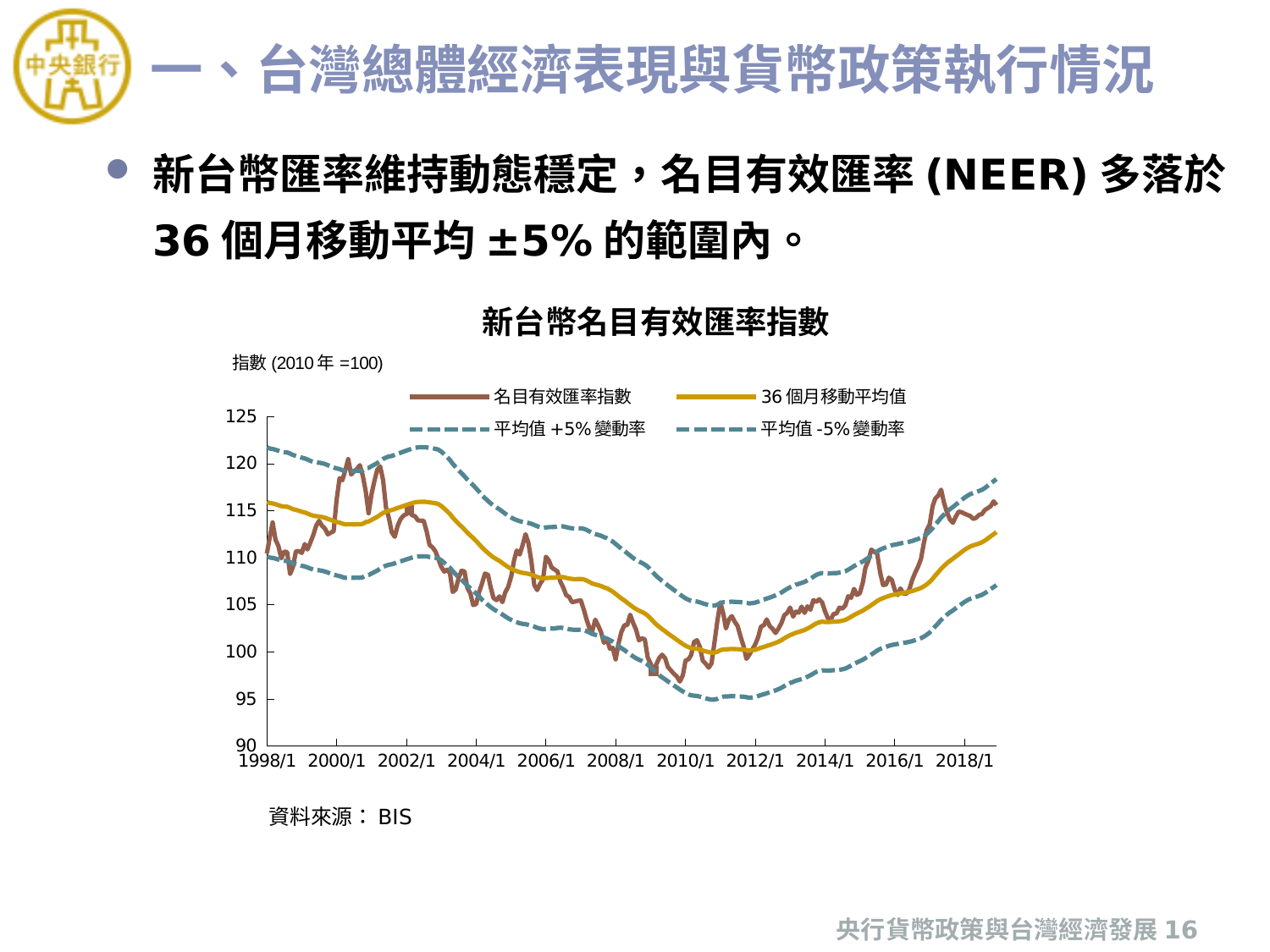

# 一、台灣總體經濟表現與貨幣政策執行情況
新台幣匯率維持動態穩定，名目有效匯率(NEER)多落於36個月移動平均±5%的範圍內。

### Chart: 新台幣名目有效匯率指數

| Category | 名目有效匯率指數 | 36個月移動平均值 | 平均值+5%變動率 | 平均值-5%變動率 |
|---|---|---|---|---|
| 35796 | 110.45 | 115.9436111111111 | 121.74079166666665 | 110.14643055555554 |
| 35828 | 112.3 | 115.81222222222222 | 121.60283333333334 | 110.0216111111111 |
| 35856 | 113.76 | 115.77972222222222 | 121.56870833333333 | 109.9907361111111 |
| 35886 | 111.93 | 115.70111111111113 | 121.48616666666669 | 109.91605555555557 |
| 35916 | 111.26 | 115.59472222222222 | 121.37445833333334 | 109.8149861111111 |
| 35947 | 109.95 | 115.49111111111114 | 121.2656666666667 | 109.71655555555557 |
| 35977 | 110.66 | 115.44888888888892 | 121.22133333333336 | 109.67644444444447 |
| 36008 | 110.61 | 115.43055555555556 | 121.20208333333333 | 109.65902777777778 |
| 36039 | 108.28 | 115.31166666666667 | 121.07725 | 109.54608333333333 |
| 36069 | 109.02 | 115.16611111111112 | 120.92441666666669 | 109.40780555555556 |
| 36100 | 110.69 | 115.09138888888889 | 120.84595833333334 | 109.33681944444443 |
| 36130 | 110.72 | 115.01111111111112 | 120.76166666666668 | 109.26055555555556 |
| 36161 | 110.52 | 114.89833333333337 | 120.64325000000004 | 109.1534166666667 |
| 36192 | 111.46 | 114.81916666666666 | 120.560125 | 109.07820833333332 |
| 36220 | 110.89 | 114.70916666666669 | 120.44462500000003 | 108.97370833333335 |
| 36251 | 111.61 | 114.57638888888889 | 120.30520833333334 | 108.84756944444443 |
| 36281 | 112.41 | 114.48027777777777 | 120.20429166666666 | 108.75626388888888 |
| 36312 | 113.42 | 114.43249999999999 | 120.154125 | 108.71087499999999 |
| 36342 | 113.93 | 114.38916666666667 | 120.108625 | 108.66970833333333 |
| 36373 | 113.41 | 114.33583333333334 | 120.052625 | 108.61904166666667 |
| 36404 | 113.11 | 114.25388888888887 | 119.96658333333332 | 108.54119444444441 |
| 36434 | 112.49 | 114.13555555555553 | 119.84233333333331 | 108.42877777777774 |
| 36465 | 112.67 | 114.03166666666665 | 119.73324999999998 | 108.33008333333332 |
| 36495 | 112.83 | 113.90277777777777 | 119.59791666666666 | 108.20763888888888 |
| 36526 | 116.16 | 113.815 | 119.50575 | 108.12424999999999 |
| 36557 | 118.47 | 113.73444444444442 | 119.42116666666665 | 108.04772222222219 |
| 36586 | 118.25 | 113.63444444444443 | 119.31616666666665 | 107.9527222222222 |
| 36617 | 119.3 | 113.54777777777775 | 119.22516666666665 | 107.87038888888885 |
| 36647 | 120.49 | 113.55999999999999 | 119.238 | 107.88199999999998 |
| 36678 | 118.85 | 113.5622222222222 | 119.24033333333333 | 107.88411111111108 |
| 36708 | 119.18 | 113.54527777777774 | 119.22254166666663 | 107.86801388888885 |
| 36739 | 119.43 | 113.5658333333333 | 119.24412499999997 | 107.88754166666664 |
| 36770 | 119.84 | 113.55749999999996 | 119.23537499999996 | 107.87962499999996 |
| 36800 | 118.72 | 113.60972222222219 | 119.2902083333333 | 107.92923611111108 |
| 36831 | 117.05 | 113.79555555555551 | 119.48533333333329 | 108.10577777777773 |
| 36861 | 114.73 | 113.85694444444442 | 119.54979166666665 | 108.1640972222222 |
| 36892 | 116.77 | 114.0325 | 119.734125 | 108.33087499999999 |
| 36923 | 118.23 | 114.19722222222221 | 119.90708333333332 | 108.4873611111111 |
| 36951 | 119.35 | 114.35249999999999 | 120.07012499999999 | 108.634875 |
| 36982 | 119.72 | 114.56888888888888 | 120.29733333333333 | 108.84044444444443 |
| 37012 | 118.29 | 114.76416666666665 | 120.50237499999999 | 109.02595833333332 |
| 37043 | 115.34 | 114.91388888888888 | 120.65958333333333 | 109.16819444444442 |
| 37073 | 114.25 | 115.0136111111111 | 120.76429166666667 | 109.26293055555554 |
| 37104 | 112.7 | 115.07166666666666 | 120.82525 | 109.31808333333332 |
| 37135 | 112.23 | 115.18138888888886 | 120.94045833333331 | 109.42231944444441 |
| 37165 | 113.4 | 115.30305555555553 | 121.06820833333332 | 109.53790277777775 |
| 37196 | 114.12 | 115.39833333333331 | 121.16824999999999 | 109.62841666666664 |
| 37226 | 114.48 | 115.50277777777777 | 121.27791666666666 | 109.72763888888888 |
| 37257 | 114.65 | 115.61749999999999 | 121.398375 | 109.83662499999998 |
| 37288 | 115.05 | 115.71722222222222 | 121.50308333333334 | 109.9313611111111 |
| 37316 | 114.52 | 115.81805555555555 | 121.60895833333333 | 110.02715277777776 |
| 37347 | 114.42 | 115.8961111111111 | 121.69091666666665 | 110.10130555555554 |
| 37377 | 113.98 | 115.93972222222222 | 121.73670833333333 | 110.1427361111111 |
| 37408 | 113.95 | 115.95444444444443 | 121.75216666666667 | 110.1567222222222 |
| 37438 | 113.93 | 115.95444444444443 | 121.75216666666667 | 110.1567222222222 |
| 37469 | 112.78 | 115.93694444444444 | 121.73379166666666 | 110.14009722222221 |
| 37500 | 111.36 | 115.88833333333332 | 121.68275 | 110.09391666666664 |
| 37531 | 111.1 | 115.84972222222223 | 121.64220833333334 | 110.05723611111111 |
| 37561 | 110.68 | 115.79444444444445 | 121.58416666666668 | 110.00472222222223 |
| 37591 | 109.89 | 115.71277777777777 | 121.49841666666667 | 109.92713888888888 |
| 37622 | 109.03 | 115.51472222222222 | 121.29045833333333 | 109.7389861111111 |
| 37653 | 108.53 | 115.23861111111111 | 121.00054166666668 | 109.47668055555555 |
| 37681 | 108.73 | 114.97416666666666 | 120.722875 | 109.22545833333332 |
| 37712 | 108.38 | 114.67083333333332 | 120.40437499999999 | 108.93729166666665 |
| 37742 | 106.37 | 114.27861111111113 | 119.9925416666667 | 108.56468055555557 |
| 37773 | 106.63 | 113.93916666666668 | 119.63612500000002 | 108.24220833333334 |
| 37803 | 107.82 | 113.62361111111113 | 119.30479166666669 | 107.94243055555557 |
| 37834 | 108.62 | 113.32333333333335 | 118.98950000000002 | 107.65716666666668 |
| 37865 | 108.55 | 113.00972222222225 | 118.66020833333337 | 107.35923611111113 |
| 37895 | 106.79 | 112.67833333333334 | 118.31225000000002 | 107.04441666666666 |
| 37926 | 106.24 | 112.37805555555556 | 117.99695833333334 | 106.75915277777779 |
| 37956 | 104.97 | 112.10694444444445 | 117.71229166666667 | 106.50159722222223 |
| 37987 | 105.08 | 111.78222222222223 | 117.37133333333335 | 106.19311111111111 |
| 38018 | 106.36 | 111.45250000000001 | 117.02512500000002 | 105.87987500000001 |
| 38047 | 107.21 | 111.11527777777778 | 116.67104166666667 | 105.55951388888889 |
| 38079 | 108.32 | 110.79861111111113 | 116.33854166666669 | 105.25868055555557 |
| 38111 | 108.19 | 110.51805555555558 | 116.04395833333336 | 104.99215277777779 |
| 38139 | 106.87 | 110.2827777777778 | 115.79691666666669 | 104.7686388888889 |
| 38169 | 105.72 | 110.04583333333333 | 115.548125 | 104.54354166666667 |
| 38201 | 105.5 | 109.84583333333333 | 115.338125 | 104.35354166666666 |
| 38231 | 105.9 | 109.67 | 115.15350000000001 | 104.1865 |
| 38262 | 105.28 | 109.44444444444444 | 114.91666666666667 | 103.97222222222221 |
| 38292 | 106.32 | 109.22777777777779 | 114.68916666666668 | 103.7663888888889 |
| 38322 | 106.9 | 109.01722222222223 | 114.46808333333334 | 103.56636111111112 |
| 38355 | 108.07 | 108.83444444444447 | 114.2761666666667 | 103.39272222222225 |
| 38384 | 109.75 | 108.68722222222225 | 114.12158333333336 | 103.25286111111113 |
| 38412 | 110.77 | 108.58305555555557 | 114.01220833333336 | 103.15390277777779 |
| 38443 | 110.35 | 108.47000000000001 | 113.89350000000002 | 103.04650000000001 |
| 38473 | 111.32 | 108.39611111111111 | 113.81591666666667 | 102.97630555555556 |
| 38504 | 112.51 | 108.35611111111115 | 113.77391666666671 | 102.93830555555559 |
| 38534 | 111.6 | 108.2913888888889 | 113.70595833333336 | 102.87681944444445 |
| 38565 | 109.66 | 108.20472222222223 | 113.61495833333335 | 102.79448611111111 |
| 38596 | 107.09 | 108.08611111111114 | 113.4904166666667 | 102.68180555555557 |
| 38626 | 106.57 | 107.96027777777779 | 113.35829166666669 | 102.56226388888889 |
| 38657 | 107.24 | 107.86472222222224 | 113.25795833333336 | 102.47148611111112 |
| 38687 | 107.69 | 107.80361111111114 | 113.1937916666667 | 102.41343055555558 |
| 38718 | 110.11 | 107.83361111111113 | 113.22529166666669 | 102.44193055555556 |
| 38749 | 109.7 | 107.86611111111112 | 113.25941666666668 | 102.47280555555557 |
| 38777 | 108.98 | 107.87305555555557 | 113.26670833333336 | 102.47940277777778 |
| 38808 | 108.75 | 107.88333333333334 | 113.27750000000002 | 102.48916666666666 |
| 38838 | 108.56 | 107.94416666666667 | 113.34137500000001 | 102.54695833333334 |
| 38869 | 107.45 | 107.96694444444444 | 113.36529166666666 | 102.56859722222221 |
| 38899 | 106.84 | 107.93972222222223 | 113.33670833333335 | 102.54273611111111 |
| 38930 | 106.03 | 107.86777777777779 | 113.26116666666668 | 102.4743888888889 |
| 38961 | 105.84 | 107.7925 | 113.18212500000001 | 102.402875 |
| 38991 | 105.27 | 107.75027777777778 | 113.13779166666667 | 102.36276388888889 |
| 39022 | 105.35 | 107.72555555555556 | 113.11183333333334 | 102.33927777777778 |
| 39052 | 105.43 | 107.73833333333333 | 113.12525 | 102.35141666666667 |
| 39083 | 105.46 | 107.74888888888889 | 113.13633333333334 | 102.36144444444443 |
| 39114 | 104.5 | 107.69722222222222 | 113.08208333333334 | 102.3123611111111 |
| 39142 | 103.48 | 107.5936111111111 | 112.97329166666667 | 102.21393055555554 |
| 39173 | 102.54 | 107.43305555555554 | 112.80470833333332 | 102.06140277777776 |
| 39203 | 102.2 | 107.26666666666665 | 112.63 | 101.90333333333331 |
| 39234 | 103.42 | 107.17083333333332 | 112.52937499999999 | 101.81229166666665 |
| 39264 | 102.82 | 107.09027777777777 | 112.44479166666666 | 101.73576388888888 |
| 39295 | 102.1 | 106.99583333333334 | 112.34562500000001 | 101.64604166666666 |
| 39326 | 100.96 | 106.8586111111111 | 112.20154166666666 | 101.51568055555555 |
| 39356 | 101.38 | 106.75027777777778 | 112.08779166666667 | 101.41276388888889 |
| 39387 | 100.34 | 106.58416666666668 | 111.91337500000002 | 101.25495833333333 |
| 39417 | 100.43 | 106.40444444444445 | 111.72466666666668 | 101.08422222222222 |
| 39448 | 99.2 | 106.15805555555556 | 111.46595833333335 | 100.85015277777778 |
| 39479 | 100.93 | 105.91305555555554 | 111.20870833333332 | 100.61740277777777 |
| 39508 | 102.12 | 105.67277777777775 | 110.95641666666664 | 100.38913888888887 |
| 39539 | 102.84 | 105.46416666666666 | 110.737375 | 100.19095833333331 |
| 39569 | 102.83 | 105.22833333333331 | 110.48974999999999 | 99.96691666666663 |
| 39600 | 103.95 | 104.99055555555555 | 110.24008333333333 | 99.74102777777776 |
| 39630 | 103.1 | 104.75444444444443 | 109.99216666666666 | 99.5167222222222 |
| 39661 | 102.37 | 104.55194444444443 | 109.77954166666666 | 99.3243472222222 |
| 39692 | 101.23 | 104.38916666666665 | 109.60862499999999 | 99.16970833333332 |
| 39722 | 101.43 | 104.24638888888887 | 109.45870833333332 | 99.03406944444443 |
| 39753 | 101.34 | 104.08249999999998 | 109.28662499999999 | 98.87837499999998 |
| 39783 | 99.41 | 103.85249999999999 | 109.045125 | 98.65987499999999 |
| 39814 | 98.76 | 103.5372222222222 | 108.7140833333333 | 98.36036111111109 |
| 39845 | 97.95 | 103.21083333333331 | 108.37137499999999 | 98.05029166666664 |
| 39873 | 98.66 | 102.92416666666664 | 108.07037499999997 | 97.7779583333333 |
| 39904 | 99.35 | 102.66305555555553 | 107.79620833333331 | 97.52990277777775 |
| 39934 | 99.7 | 102.41694444444441 | 107.53779166666664 | 97.29609722222219 |
| 39966 | 99.32 | 102.19111111111108 | 107.30066666666664 | 97.08155555555552 |
| 39995 | 98.4 | 101.95666666666665 | 107.05449999999999 | 96.85883333333331 |
| 40026 | 98.03 | 101.73444444444443 | 106.82116666666666 | 96.64772222222221 |
| 40057 | 97.67 | 101.5075 | 106.582875 | 96.43212499999998 |
| 40088 | 97.39 | 101.2886111111111 | 106.35304166666666 | 96.22418055555553 |
| 40120 | 96.85 | 101.05249999999998 | 106.10512499999999 | 95.99987499999997 |
| 40152 | 97.52 | 100.83277777777776 | 105.87441666666666 | 95.79113888888887 |
| 40179 | 99.07 | 100.65527777777777 | 105.68804166666666 | 95.62251388888888 |
| 40211 | 99.22 | 100.5086111111111 | 105.53404166666665 | 95.48318055555553 |
| 40238 | 99.65 | 100.4022222222222 | 105.42233333333333 | 95.38211111111109 |
| 40269 | 101.06 | 100.3611111111111 | 105.37916666666666 | 95.34305555555554 |
| 40299 | 101.24 | 100.33444444444443 | 105.35116666666666 | 95.3177222222222 |
| 40330 | 100.51 | 100.25361111111111 | 105.26629166666667 | 95.24093055555555 |
| 40360 | 99.07 | 100.14944444444444 | 105.15691666666667 | 95.14197222222221 |
| 40391 | 98.74 | 100.05611111111112 | 105.05891666666668 | 95.05330555555557 |
| 40422 | 98.32 | 99.9827777777778 | 104.98191666666669 | 94.9836388888889 |
| 40452 | 98.78 | 99.91055555555558 | 104.90608333333336 | 94.9150277777778 |
| 40483 | 101.02 | 99.92944444444446 | 104.92591666666668 | 94.93297222222223 |
| 40513 | 103.31 | 100.00944444444445 | 105.00991666666668 | 95.00897222222223 |
| 40544 | 105.23 | 100.17694444444446 | 105.18579166666669 | 95.16809722222223 |
| 40575 | 104.04 | 100.26333333333335 | 105.27650000000003 | 95.25016666666667 |
| 40603 | 102.49 | 100.27361111111112 | 105.28729166666669 | 95.25993055555556 |
| 40634 | 103.44 | 100.29027777777779 | 105.30479166666669 | 95.27576388888889 |
| 40664 | 103.8 | 100.31722222222223 | 105.33308333333335 | 95.3013611111111 |
| 40695 | 103.19 | 100.29611111111112 | 105.31091666666667 | 95.28130555555556 |
| 40725 | 102.75 | 100.2863888888889 | 105.30070833333335 | 95.27206944444444 |
| 40756 | 101.62 | 100.26555555555557 | 105.27883333333335 | 95.25227777777778 |
| 40787 | 100.62 | 100.24861111111112 | 105.26104166666667 | 95.23618055555556 |
| 40817 | 99.26 | 100.18833333333333 | 105.19775 | 95.17891666666667 |
| 40848 | 99.71 | 100.14305555555556 | 105.15020833333334 | 95.13590277777779 |
| 40878 | 100.25 | 100.16638888888889 | 105.17470833333334 | 95.15806944444444 |
| 40909 | 100.79 | 100.22277777777778 | 105.23391666666667 | 95.21163888888888 |
| 40940 | 101.58 | 100.3236111111111 | 105.33979166666667 | 95.30743055555554 |
| 40969 | 102.67 | 100.435 | 105.45675000000001 | 95.41324999999999 |
| 41000 | 102.83 | 100.53166666666667 | 105.55825 | 95.50508333333333 |
| 41030 | 103.45 | 100.63583333333332 | 105.667625 | 95.60404166666665 |
| 41061 | 102.73 | 100.73055555555555 | 105.76708333333333 | 95.69402777777778 |
| 41091 | 102.45 | 100.84305555555554 | 105.88520833333332 | 95.80090277777775 |
| 41122 | 102.01 | 100.9536111111111 | 106.00129166666666 | 95.90593055555554 |
| 41153 | 102.47 | 101.08694444444443 | 106.14129166666665 | 96.03259722222221 |
| 41183 | 103.06 | 101.24444444444443 | 106.30666666666666 | 96.1822222222222 |
| 41214 | 103.9 | 101.44027777777777 | 106.51229166666666 | 96.36826388888888 |
| 41244 | 104.14 | 101.62416666666665 | 106.70537499999999 | 96.54295833333332 |
| 41275 | 104.71 | 101.78083333333332 | 106.869875 | 96.69179166666665 |
| 41306 | 103.75 | 101.90666666666664 | 107.00199999999998 | 96.8113333333333 |
| 41334 | 104.27 | 102.03499999999998 | 107.13674999999999 | 96.93324999999997 |
| 41365 | 104.17 | 102.12138888888889 | 107.22745833333333 | 97.01531944444444 |
| 41395 | 104.81 | 102.22055555555555 | 107.33158333333333 | 97.10952777777777 |
| 41426 | 104.14 | 102.32138888888886 | 107.43745833333331 | 97.20531944444441 |
| 41456 | 104.84 | 102.48166666666665 | 107.60574999999999 | 97.35758333333332 |
| 41487 | 104.48 | 102.64111111111112 | 107.77316666666668 | 97.50905555555555 |
| 41518 | 105.5 | 102.84055555555555 | 107.98258333333334 | 97.69852777777777 |
| 41548 | 105.31 | 103.02194444444443 | 108.17304166666665 | 97.87084722222221 |
| 41579 | 105.59 | 103.14888888888889 | 108.30633333333334 | 97.99144444444444 |
| 41609 | 105.27 | 103.20333333333333 | 108.3635 | 98.04316666666666 |
| 41640 | 104.31 | 103.17777777777778 | 108.33666666666667 | 98.01888888888888 |
| 41671 | 103.56 | 103.16444444444444 | 108.32266666666666 | 98.00622222222222 |
| 41699 | 103.42 | 103.1902777777778 | 108.34979166666669 | 98.0307638888889 |
| 41730 | 104.03 | 103.20666666666668 | 108.36700000000002 | 98.04633333333334 |
| 41760 | 104.08 | 103.21444444444447 | 108.3751666666667 | 98.05372222222223 |
| 41791 | 104.71 | 103.25666666666669 | 108.41950000000003 | 98.09383333333335 |
| 41821 | 104.59 | 103.30777777777779 | 108.47316666666669 | 98.14238888888889 |
| 41852 | 104.94 | 103.40000000000002 | 108.57000000000002 | 98.23000000000002 |
| 41883 | 105.91 | 103.54694444444448 | 108.7242916666667 | 98.36959722222225 |
| 41913 | 105.75 | 103.72722222222224 | 108.91358333333335 | 98.54086111111113 |
| 41944 | 106.7 | 103.9213888888889 | 109.11745833333335 | 98.72531944444445 |
| 41974 | 106.05 | 104.08250000000001 | 109.28662500000002 | 98.878375 |
| 42005 | 106.23 | 104.23361111111112 | 109.44529166666668 | 99.02193055555556 |
| 42036 | 107.38 | 104.39472222222224 | 109.61445833333336 | 99.17498611111112 |
| 42064 | 108.97 | 104.56972222222223 | 109.79820833333333 | 99.34123611111112 |
| 42095 | 109.73 | 104.7613888888889 | 109.99945833333335 | 99.52331944444445 |
| 42125 | 110.87 | 104.9675 | 110.21587500000001 | 99.71912499999999 |
| 42156 | 110.64 | 105.18722222222222 | 110.44658333333334 | 99.9278611111111 |
| 42186 | 110.46 | 105.40972222222221 | 110.68020833333333 | 100.1392361111111 |
| 42217 | 108.44 | 105.58833333333332 | 110.86775 | 100.30891666666665 |
| 42248 | 107.1 | 105.71694444444444 | 111.00279166666667 | 100.4310972222222 |
| 42278 | 107.15 | 105.83055555555555 | 111.12208333333334 | 100.53902777777776 |
| 42309 | 107.88 | 105.9411111111111 | 111.23816666666666 | 100.64405555555554 |
| 42339 | 107.66 | 106.03888888888886 | 111.34083333333331 | 100.73694444444442 |
| 42370 | 106.58 | 106.09083333333332 | 111.39537499999999 | 100.78629166666666 |
| 42401 | 106.04 | 106.15444444444444 | 111.46216666666666 | 100.84672222222221 |
| 42430 | 106.74 | 106.22305555555555 | 111.53420833333332 | 100.91190277777777 |
| 42461 | 106.19 | 106.27916666666665 | 111.59312499999999 | 100.96520833333332 |
| 42491 | 106.17 | 106.31694444444443 | 111.63279166666666 | 101.0010972222222 |
| 42522 | 106.62 | 106.38583333333332 | 111.705125 | 101.06654166666665 |
| 42552 | 107.6 | 106.46249999999998 | 111.78562499999998 | 101.13937499999997 |
| 42583 | 108.4 | 106.57138888888886 | 111.89995833333332 | 101.24281944444441 |
| 42614 | 109.05 | 106.67 | 112.0035 | 101.3365 |
| 42644 | 109.86 | 106.79638888888888 | 112.13620833333333 | 101.45656944444444 |
| 42675 | 111.57 | 106.96250000000002 | 112.31062500000003 | 101.61437500000001 |
| 42705 | 112.95 | 107.17583333333334 | 112.53462500000002 | 101.81704166666667 |
| 42736 | 113.57 | 107.43305555555557 | 112.80470833333335 | 102.06140277777779 |
| 42767 | 115.5 | 107.76472222222223 | 113.15295833333334 | 102.37648611111112 |
| 42795 | 116.3 | 108.1225 | 113.528625 | 102.716375 |
| 42826 | 116.63 | 108.47250000000003 | 113.89612500000003 | 103.04887500000002 |
| 42856 | 117.24 | 108.83805555555557 | 114.27995833333335 | 103.39615277777779 |
| 42887 | 115.79 | 109.14583333333334 | 114.60312500000002 | 103.68854166666667 |
| 42917 | 114.85 | 109.43083333333335 | 114.90237500000002 | 103.95929166666669 |
| 42948 | 114.07 | 109.68444444444447 | 115.1686666666667 | 104.20022222222224 |
| 42979 | 113.72 | 109.9013888888889 | 115.39645833333336 | 104.40631944444445 |
| 43009 | 114.38 | 110.14111111111112 | 115.64816666666668 | 104.63405555555555 |
| 43040 | 114.91 | 110.36916666666667 | 115.88762500000001 | 104.85070833333333 |
| 43070 | 114.85 | 110.61361111111111 | 116.14429166666667 | 105.08293055555555 |
| 43101 | 114.69 | 110.84861111111111 | 116.39104166666667 | 105.30618055555556 |
| 43132 | 114.55 | 111.04777777777778 | 116.60016666666668 | 105.49538888888888 |
| 43160 | 114.45 | 111.19999999999999 | 116.75999999999999 | 105.63999999999999 |
| 43191 | 114.14 | 111.32249999999999 | 116.88862499999999 | 105.75637499999999 |
| 43221 | 114.24 | 111.41611111111109 | 116.98691666666666 | 105.84530555555553 |
| 43252 | 114.57 | 111.52527777777777 | 117.10154166666666 | 105.94901388888889 |
| 43282 | 114.64 | 111.64138888888887 | 117.22345833333331 | 106.05931944444443 |
| 43313 | 115.07 | 111.82555555555554 | 117.41683333333332 | 106.23427777777776 |
| 43344 | 115.28 | 112.05277777777775 | 117.65541666666664 | 106.45013888888886 |
| 43374 | 115.48 | 112.28416666666664 | 117.89837499999997 | 106.6699583333333 |
| 43405 | 116.0 | 112.50972222222222 | 118.13520833333334 | 106.88423611111111 |
| 43435 | 115.6 | 112.73027777777777 | 118.36679166666667 | 107.09376388888887 |
央行貨幣政策與台灣經濟發展
16